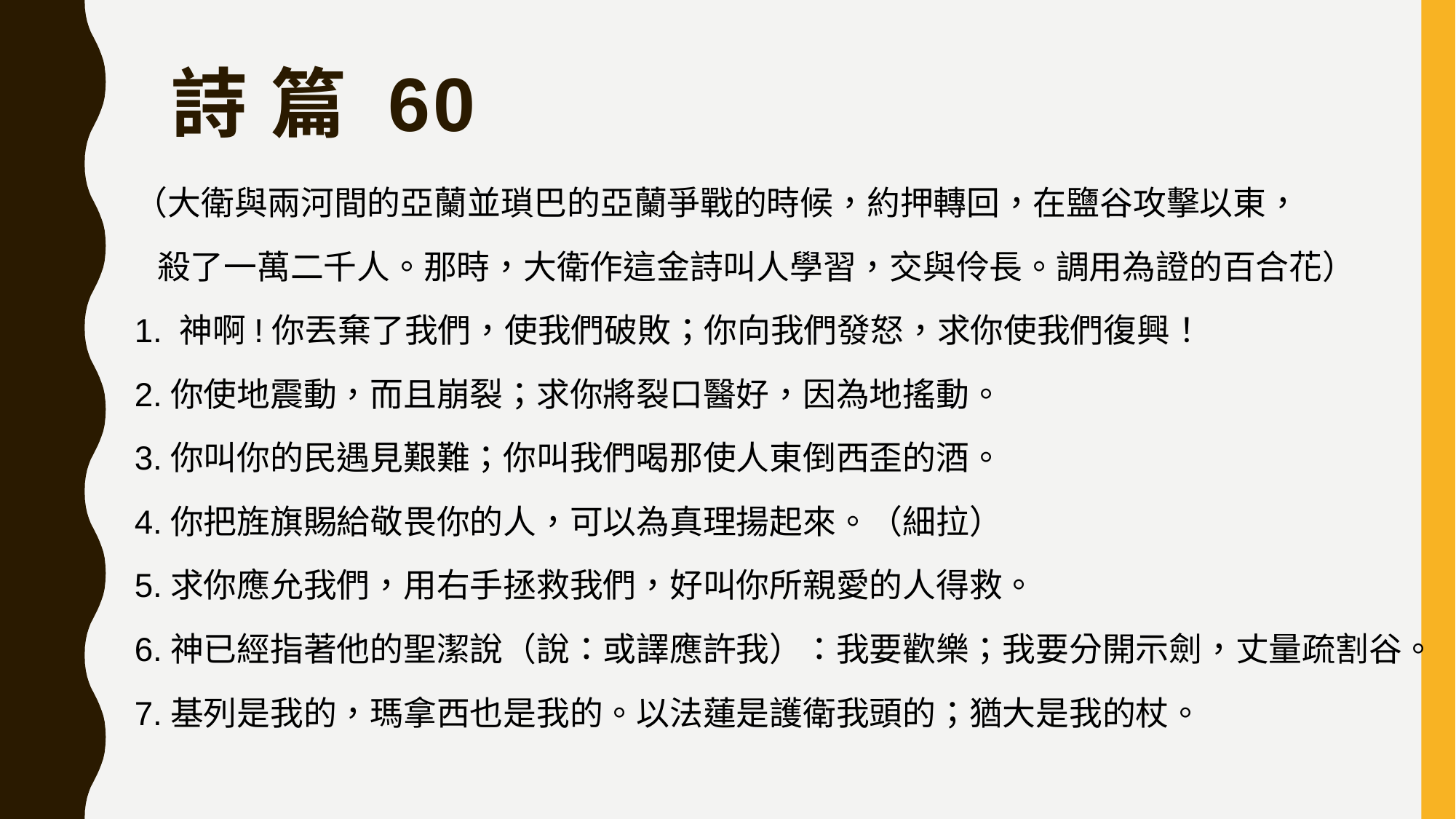

# 詩 篇 60
（大衛與兩河間的亞蘭並瑣巴的亞蘭爭戰的時候，約押轉回，在鹽谷攻擊以東，
  殺了一萬二千人。那時，大衛作這金詩叫人學習，交與伶長。調用為證的百合花）
1. 神啊!你丟棄了我們，使我們破敗；你向我們發怒，求你使我們復興！
2.你使地震動，而且崩裂；求你將裂口醫好，因為地搖動。
3.你叫你的民遇見艱難；你叫我們喝那使人東倒西歪的酒。
4.你把旌旗賜給敬畏你的人，可以為真理揚起來。（細拉）
5.求你應允我們，用右手拯救我們，好叫你所親愛的人得救。
6.神已經指著他的聖潔說（說：或譯應許我）：我要歡樂；我要分開示劍，丈量疏割谷。
7.基列是我的，瑪拿西也是我的。以法蓮是護衛我頭的；猶大是我的杖。